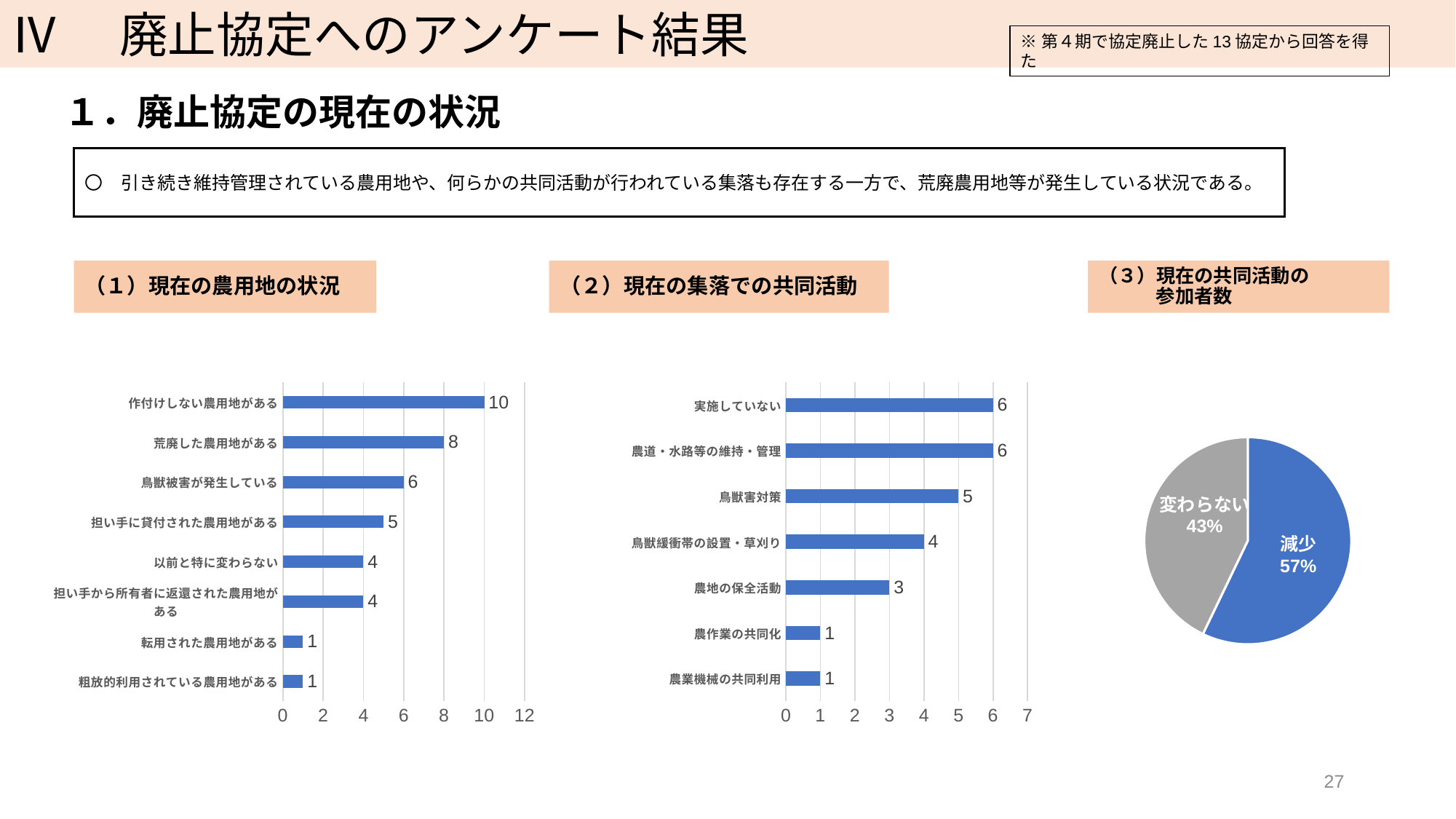

Ⅳ　廃止協定へのアンケート結果
※第４期で協定廃止した13協定から回答を得た
１．廃止協定の現在の状況
〇　引き続き維持管理されている農用地や、何らかの共同活動が行われている集落も存在する一方で、荒廃農用地等が発生している状況である。

（１）現在の農用地の状況
（２）現在の集落での共同活動
（３）現在の共同活動の
　　　参加者数

### Chart

| Category | 系列 1 |
|---|---|
| 粗放的利用されている農用地がある | 1.0 |
| 転用された農用地がある | 1.0 |
| 担い手から所有者に返還された農用地がある | 4.0 |
| 以前と特に変わらない | 4.0 |
| 担い手に貸付された農用地がある | 5.0 |
| 鳥獣被害が発生している | 6.0 |
| 荒廃した農用地がある | 8.0 |
| 作付けしない農用地がある | 10.0 |

### Chart

| Category | 系列 1 |
|---|---|
| 農業機械の共同利用 | 1.0 |
| 農作業の共同化 | 1.0 |
| 農地の保全活動 | 3.0 |
| 鳥獣緩衝帯の設置・草刈り | 4.0 |
| 鳥獣害対策 | 5.0 |
| 農道・水路等の維持・管理 | 6.0 |
| 実施していない | 6.0 |

### Chart

| Category | 列1 |
|---|---|
| 減少 | 4.0 |
| 増加 | 0.0 |
| 変わらない | 3.0 |
27